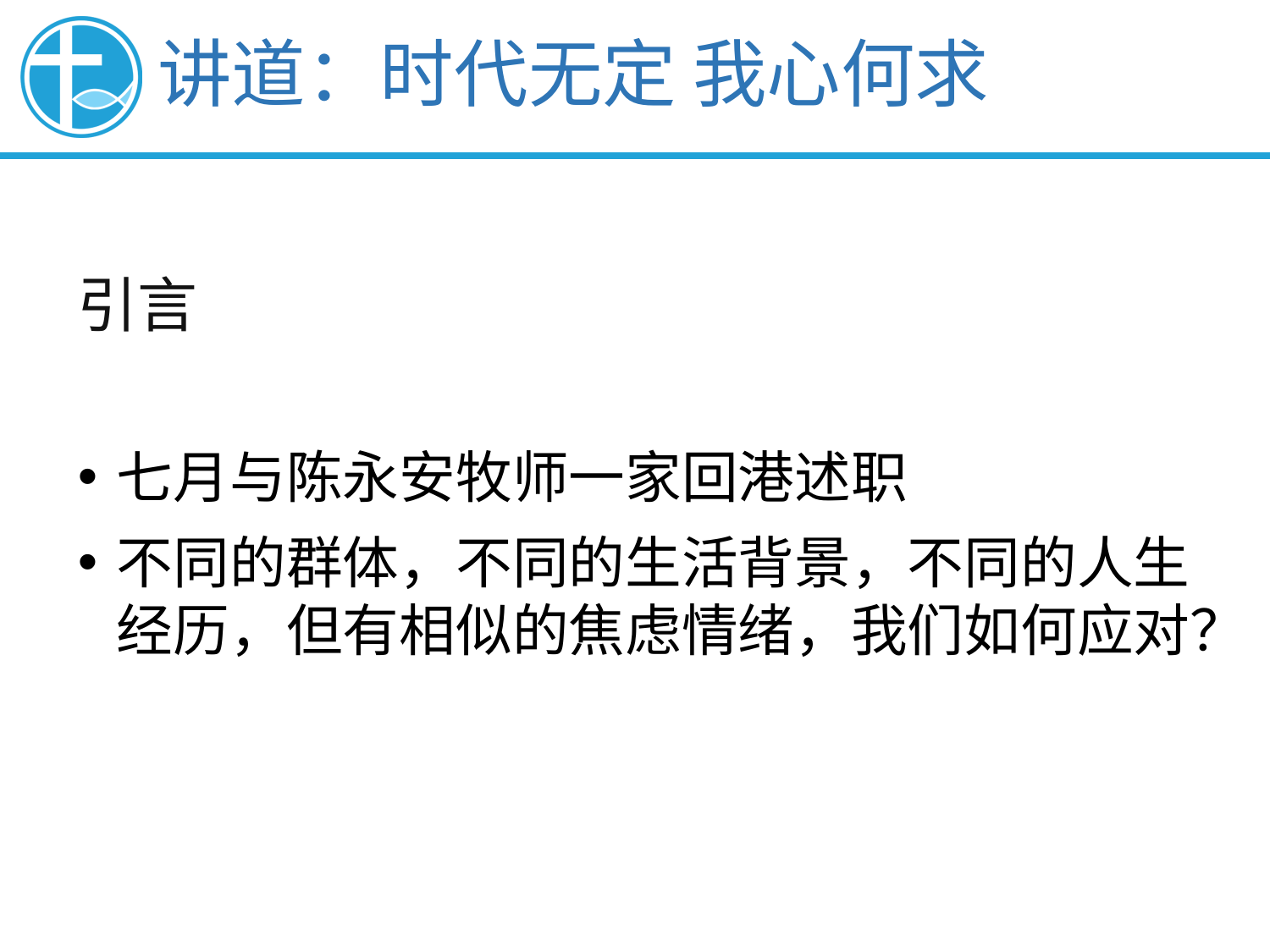

讲道：时代无定 我心何求
引言

七月与陈永安牧师一家回港述职
不同的群体，不同的生活背景，不同的人生经历，但有相似的焦虑情绪，我们如何应对？